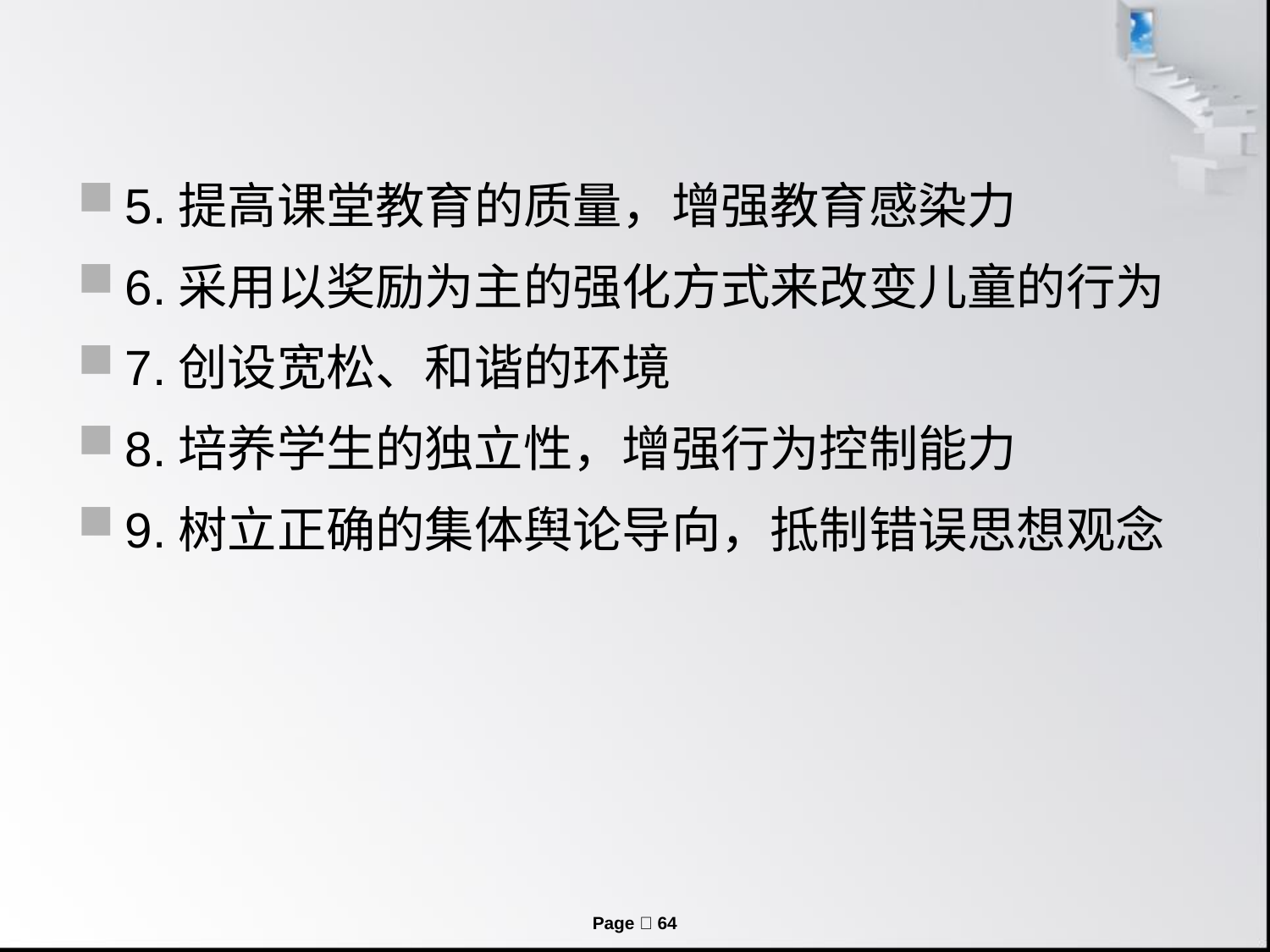

#
5.提高课堂教育的质量，增强教育感染力
6.采用以奖励为主的强化方式来改变儿童的行为
7.创设宽松、和谐的环境
8.培养学生的独立性，增强行为控制能力
9.树立正确的集体舆论导向，抵制错误思想观念